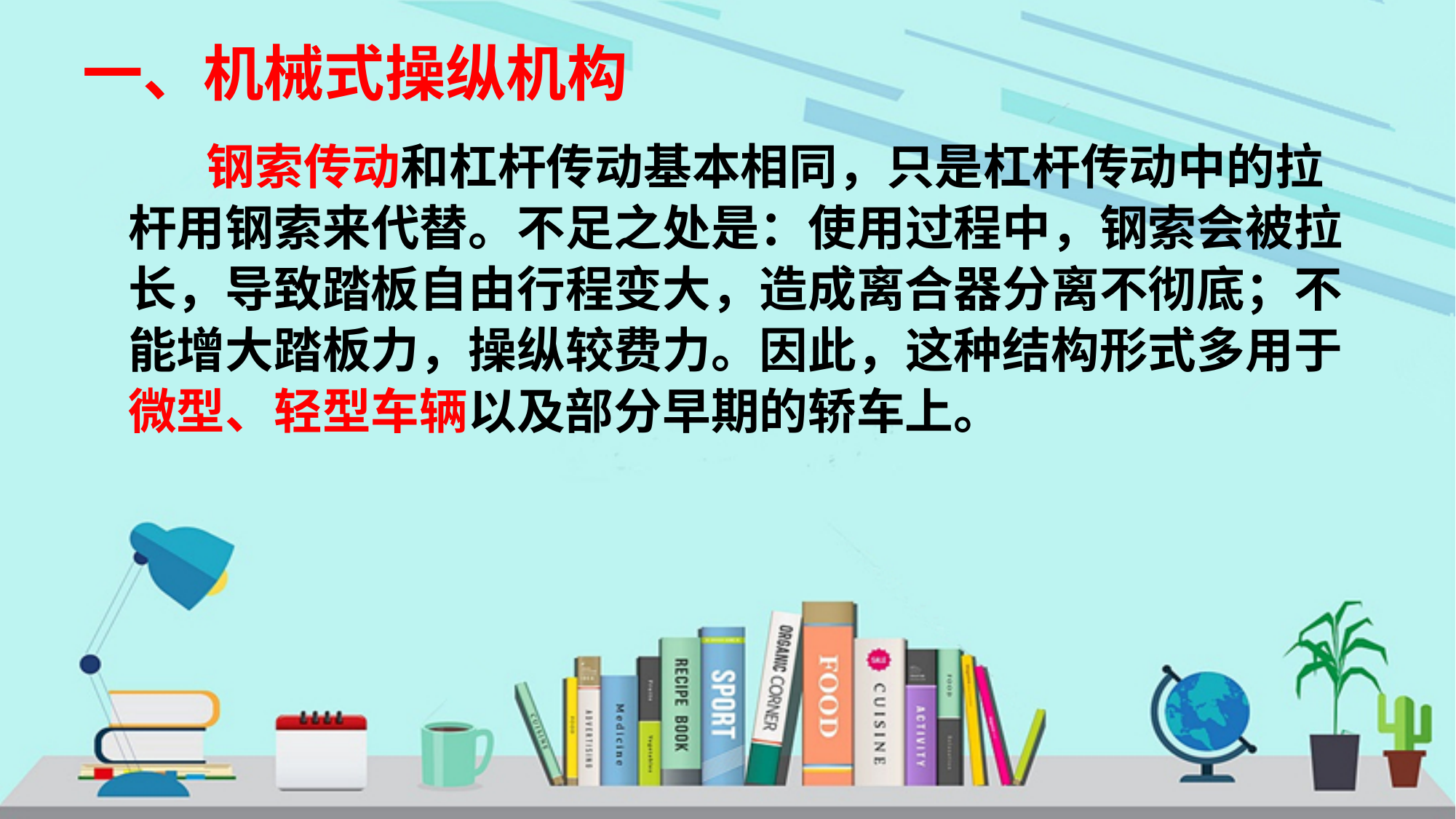

# 一、机械式操纵机构
      钢索传动和杠杆传动基本相同，只是杠杆传动中的拉杆用钢索来代替。不足之处是：使用过程中，钢索会被拉长，导致踏板自由行程变大，造成离合器分离不彻底；不能增大踏板力，操纵较费力。因此，这种结构形式多用于微型、轻型车辆以及部分早期的轿车上。